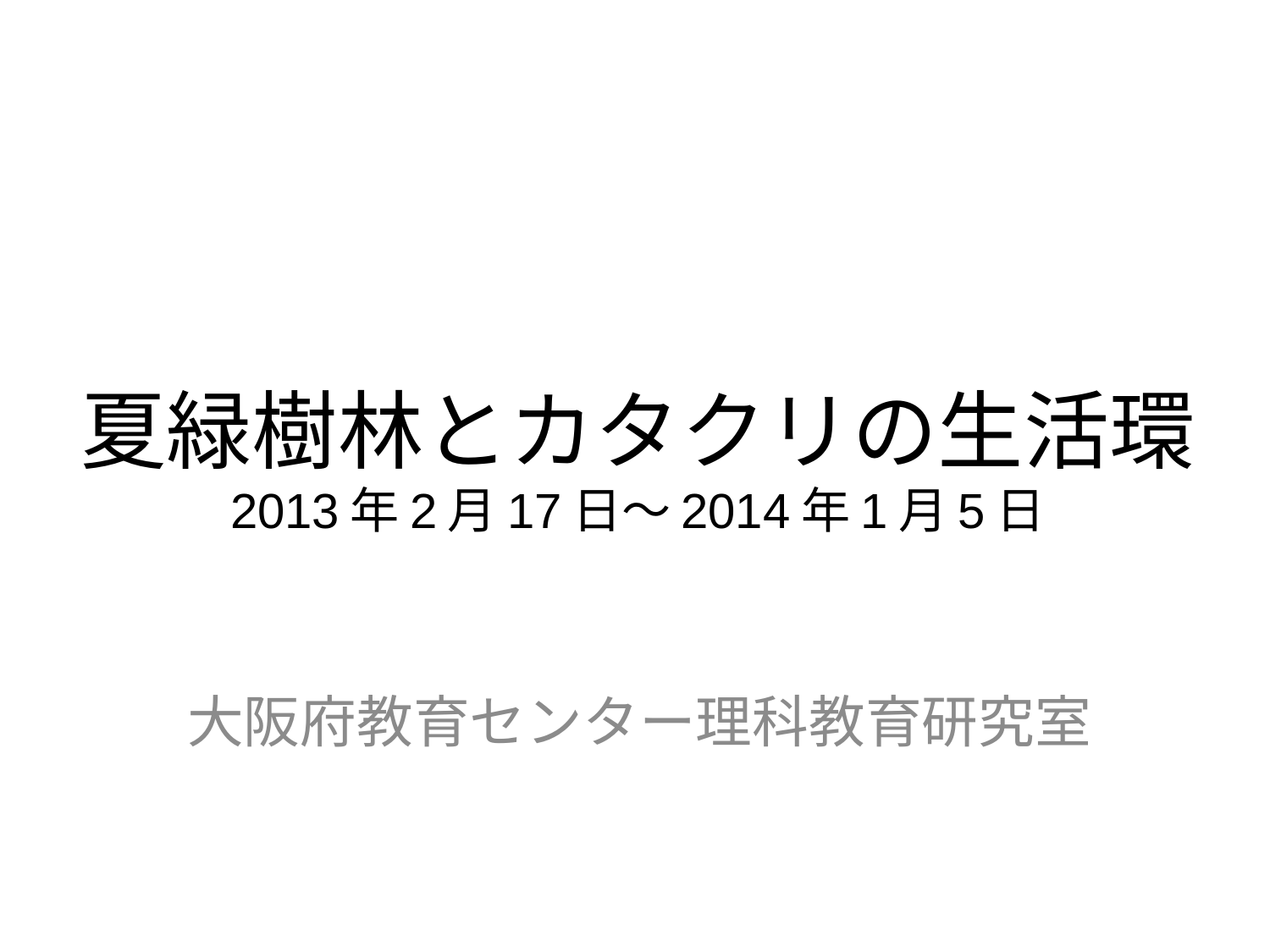

# 夏緑樹林とカタクリの生活環 2013年2月17日〜2014年1月5日
大阪府教育センター理科教育研究室